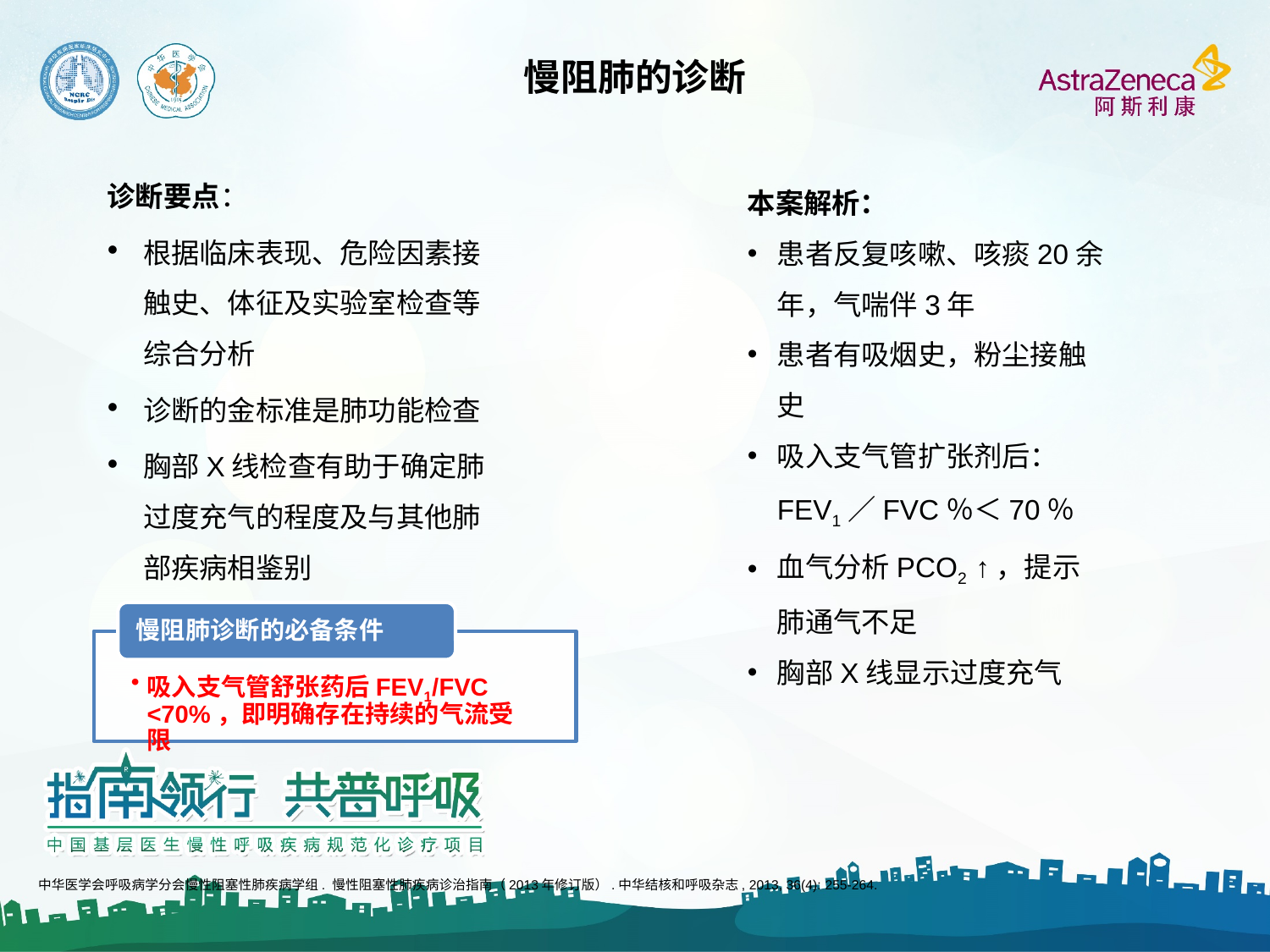

# 慢阻肺的诊断
诊断要点：
根据临床表现、危险因素接触史、体征及实验室检查等综合分析
诊断的金标准是肺功能检查
胸部X线检查有助于确定肺过度充气的程度及与其他肺部疾病相鉴别
本案解析：
患者反复咳嗽、咳痰20余年，气喘伴3年
患者有吸烟史，粉尘接触史
吸入支气管扩张剂后：FEV1／FVC％＜70％
血气分析PCO2  ↑，提示肺通气不足
胸部X线显示过度充气

吸入支气管舒张药后FEV1/FVC <70%，即明确存在持续的气流受限
慢阻肺诊断的必备条件
中华医学会呼吸病学分会慢性阻塞性肺疾病学组. 慢性阻塞性肺疾病诊治指南（2013年修订版）.中华结核和呼吸杂志, 2013, 36(4): 255-264.